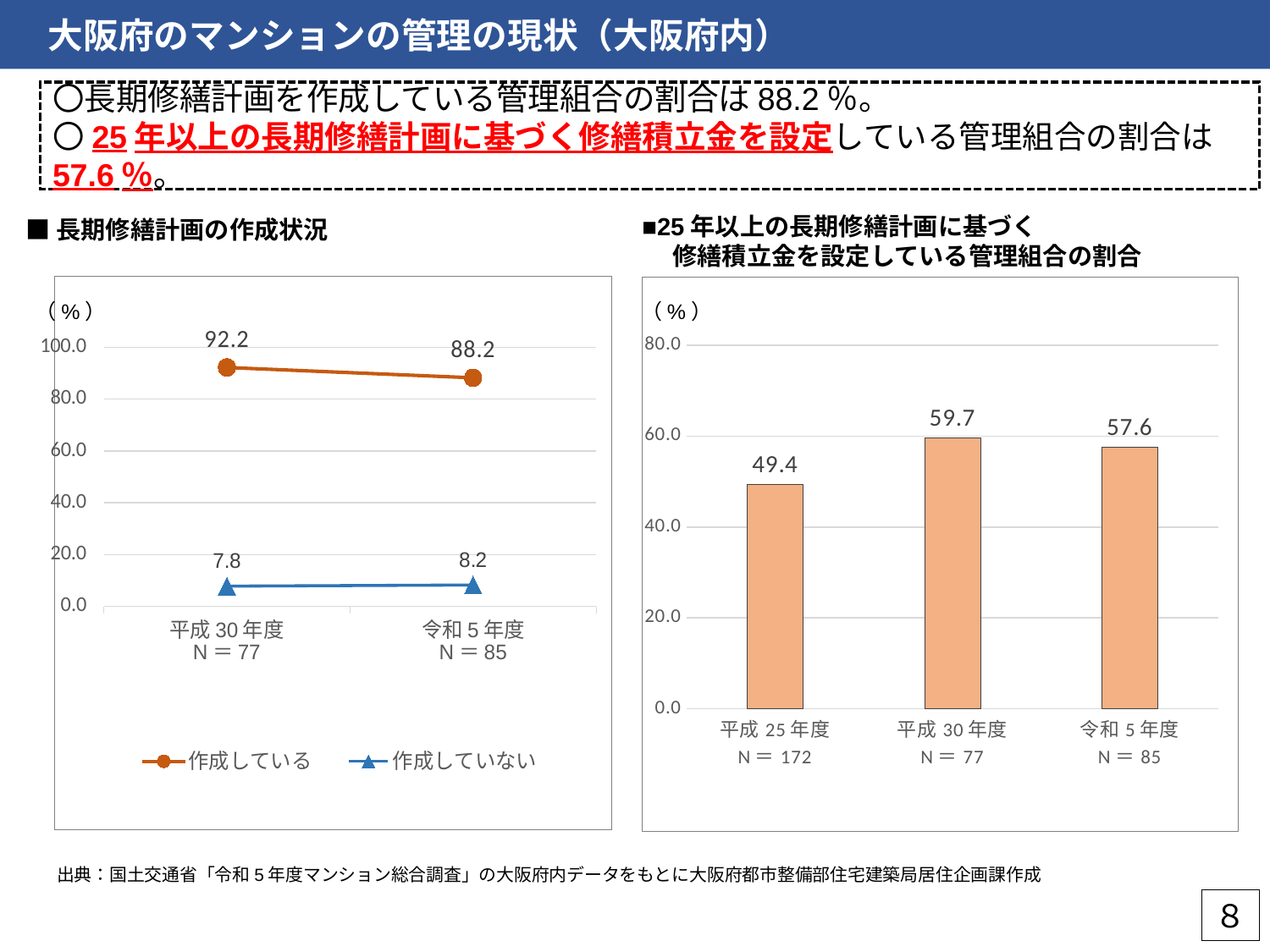

大阪府のマンションの管理の現状（大阪府内）
〇長期修繕計画を作成している管理組合の割合は88.2％。
〇25年以上の長期修繕計画に基づく修繕積立金を設定している管理組合の割合は57.6％。
■25年以上の長期修繕計画に基づく
　 修繕積立金を設定している管理組合の割合
■長期修繕計画の作成状況

### Chart

| Category | 作成している | 作成していない |
|---|---|---|
| 平成30年度
N＝77 | 92.20779220779221 | 7.792207792207792 |
| 令和5年度
N＝85 | 88.23529411764706 | 8.235294117647058 |

### Chart

| Category | 25年以上の長期修繕計画に基づいて修繕積立金を設定している割合 |
|---|---|
| 平成25年度
N＝172 | 49.41860465116279 |
| 平成30年度
N＝77 | 59.74025974025974 |
| 令和5年度
N＝85 | 57.647058823529406 |
（%）
（%）
出典：国土交通省「令和5年度マンション総合調査」の大阪府内データをもとに大阪府都市整備部住宅建築局居住企画課作成
８